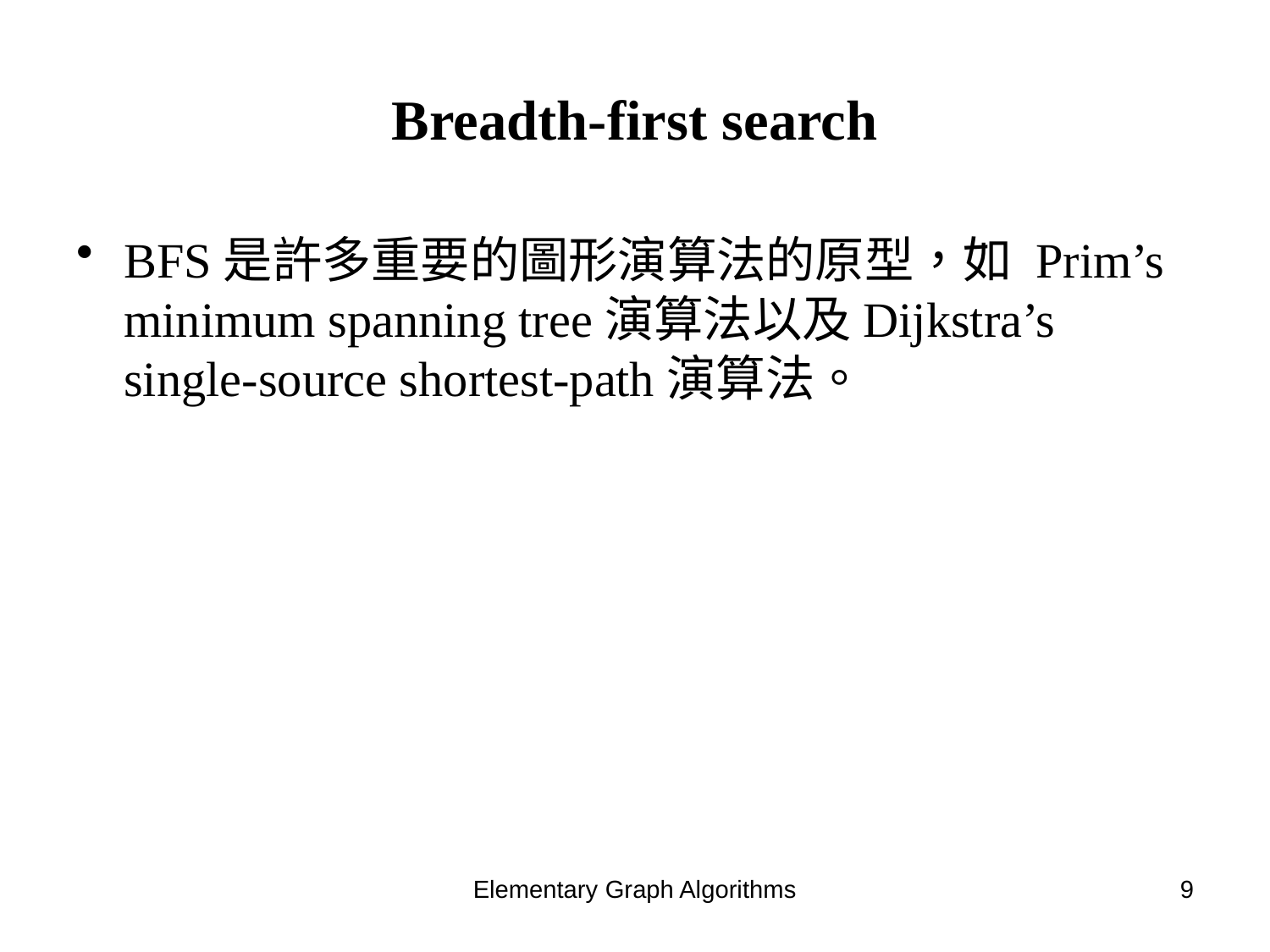

# Breadth-first search
BFS是許多重要的圖形演算法的原型，如 Prim’s minimum spanning tree演算法以及Dijkstra’s single-source shortest-path演算法。

Elementary Graph Algorithms
9